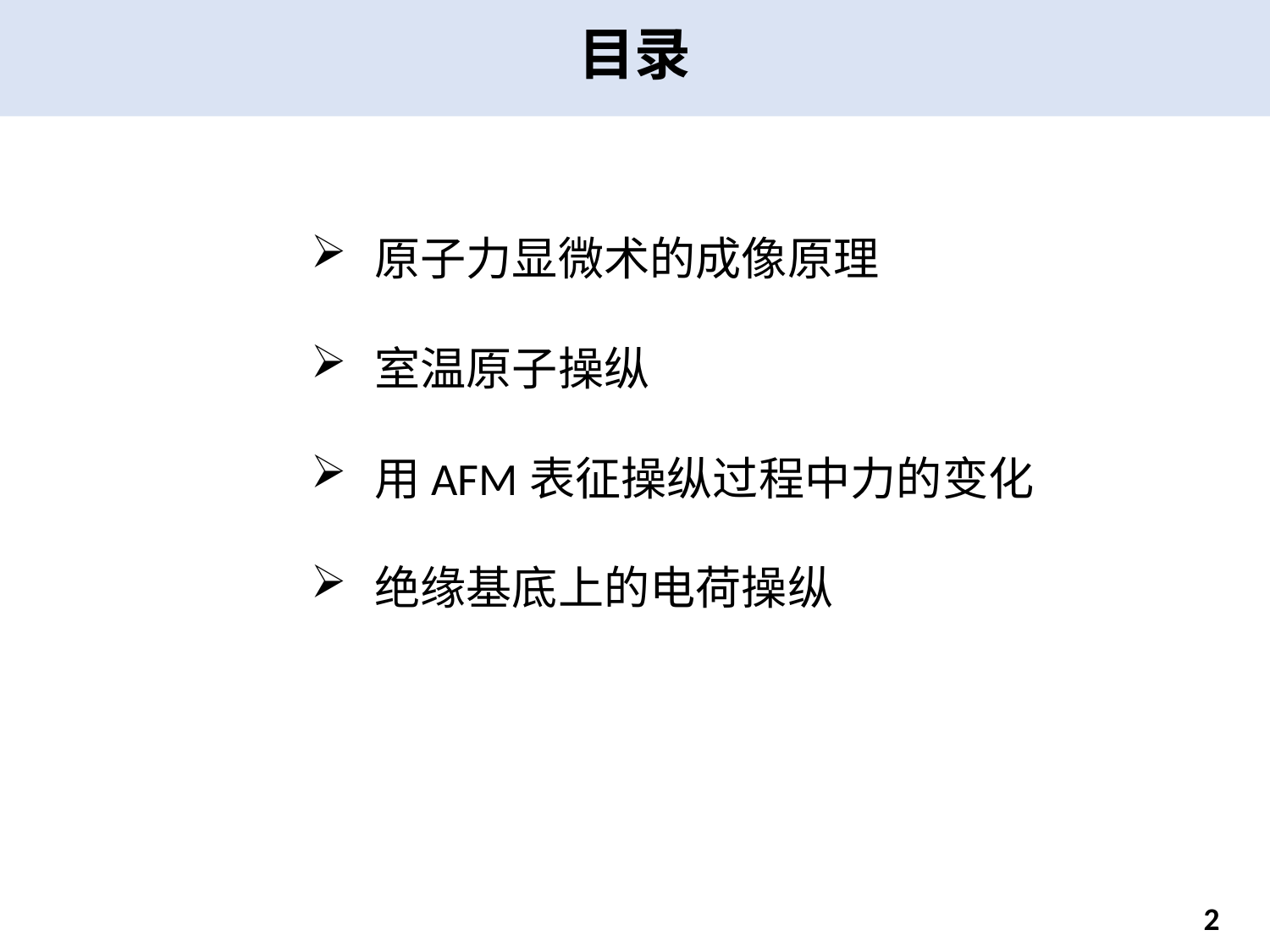

目录
原子力显微术的成像原理
室温原子操纵
用AFM表征操纵过程中力的变化
绝缘基底上的电荷操纵